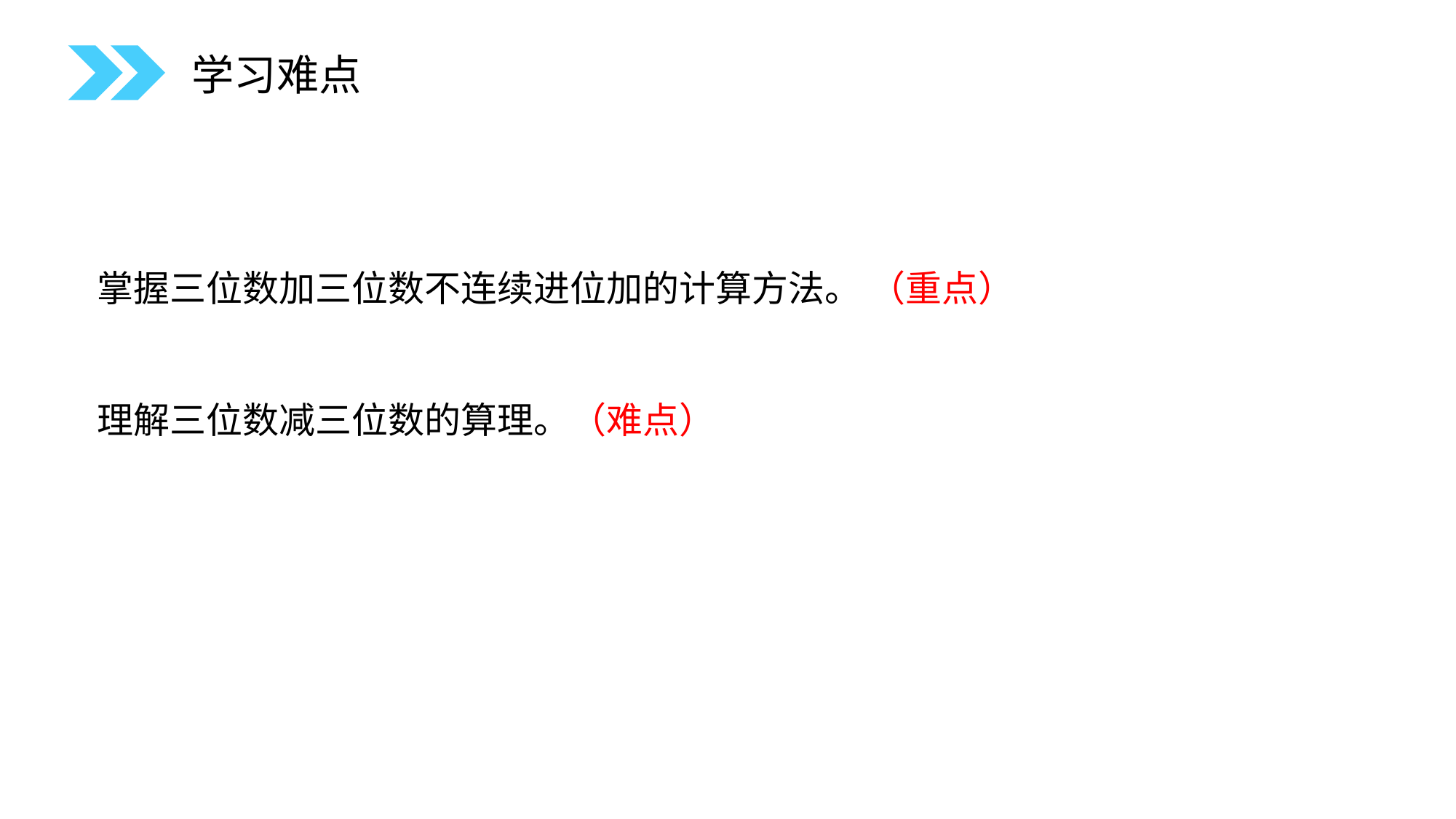

学习难点
 掌握三位数加三位数不连续进位加的计算方法。 （重点）
 理解三位数减三位数的算理。（难点）